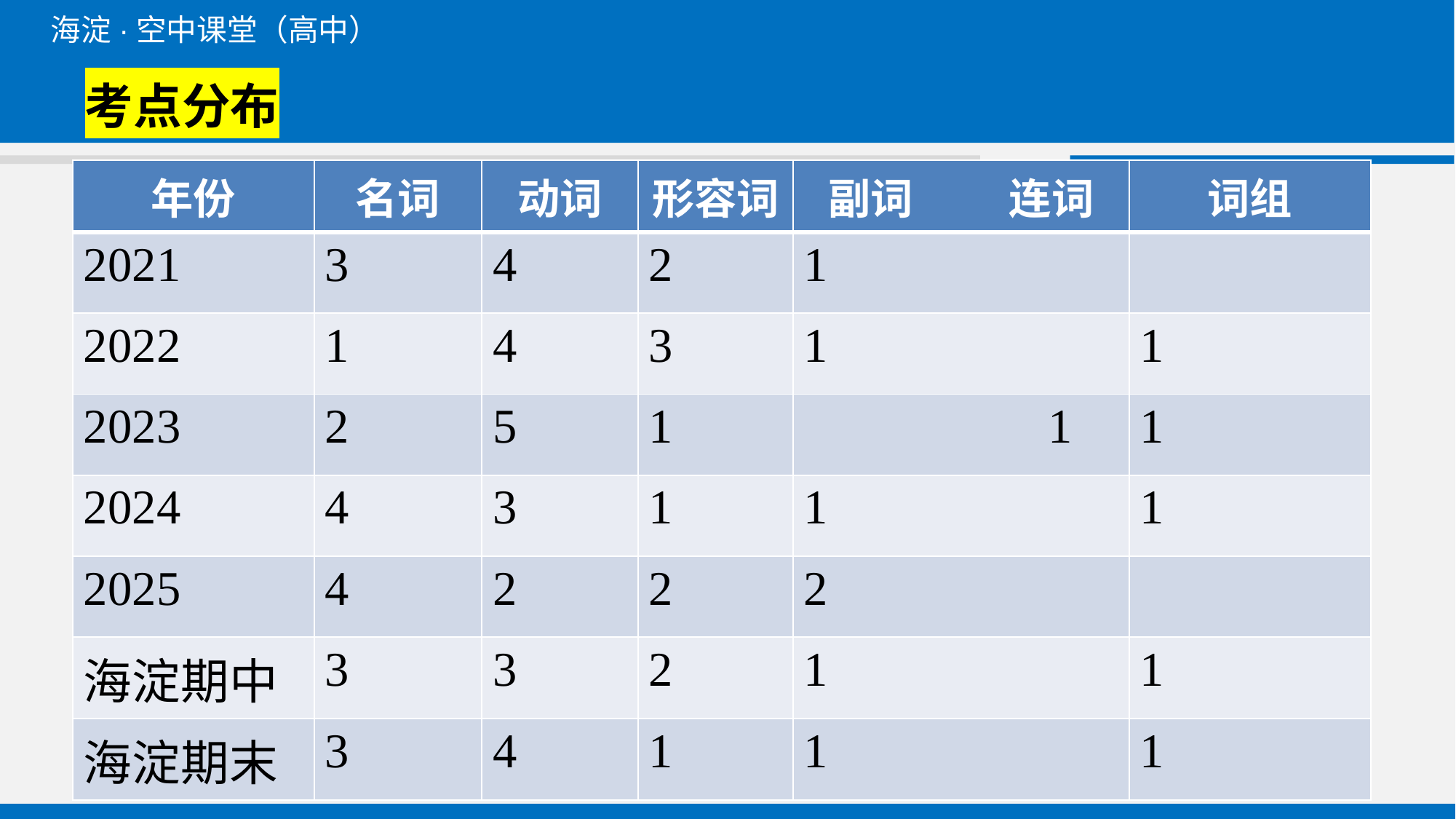

考点分布
| 年份 | 名词 | 动词 | 形容词 | 副词 连词 | 词组 |
| --- | --- | --- | --- | --- | --- |
| 2021 | 3 | 4 | 2 | 1 |  |
| 2022 | 1 | 4 | 3 | 1 | 1 |
| 2023 | 2 | 5 | 1 | 1 | 1 |
| 2024 | 4 | 3 | 1 | 1 | 1 |
| 2025 | 4 | 2 | 2 | 2 |  |
| 海淀期中 | 3 | 3 | 2 | 1 | 1 |
| 海淀期末 | 3 | 4 | 1 | 1 | 1 |
#